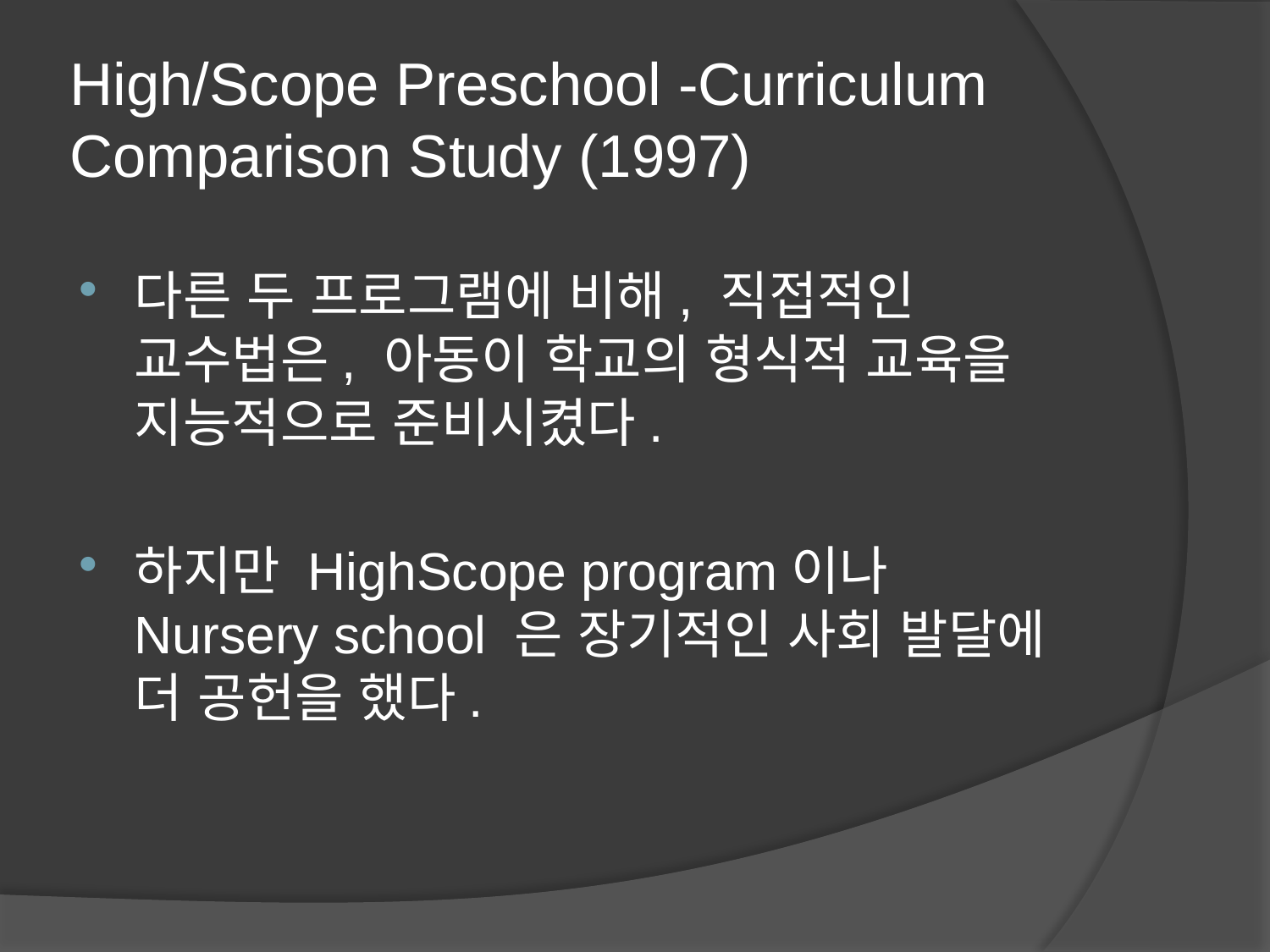

# High/Scope Preschool -Curriculum Comparison Study (1997)
다른 두 프로그램에 비해, 직접적인 교수법은, 아동이 학교의 형식적 교육을 지능적으로 준비시켰다.

하지만 HighScope program이나 Nursery school 은 장기적인 사회 발달에 더 공헌을 했다.